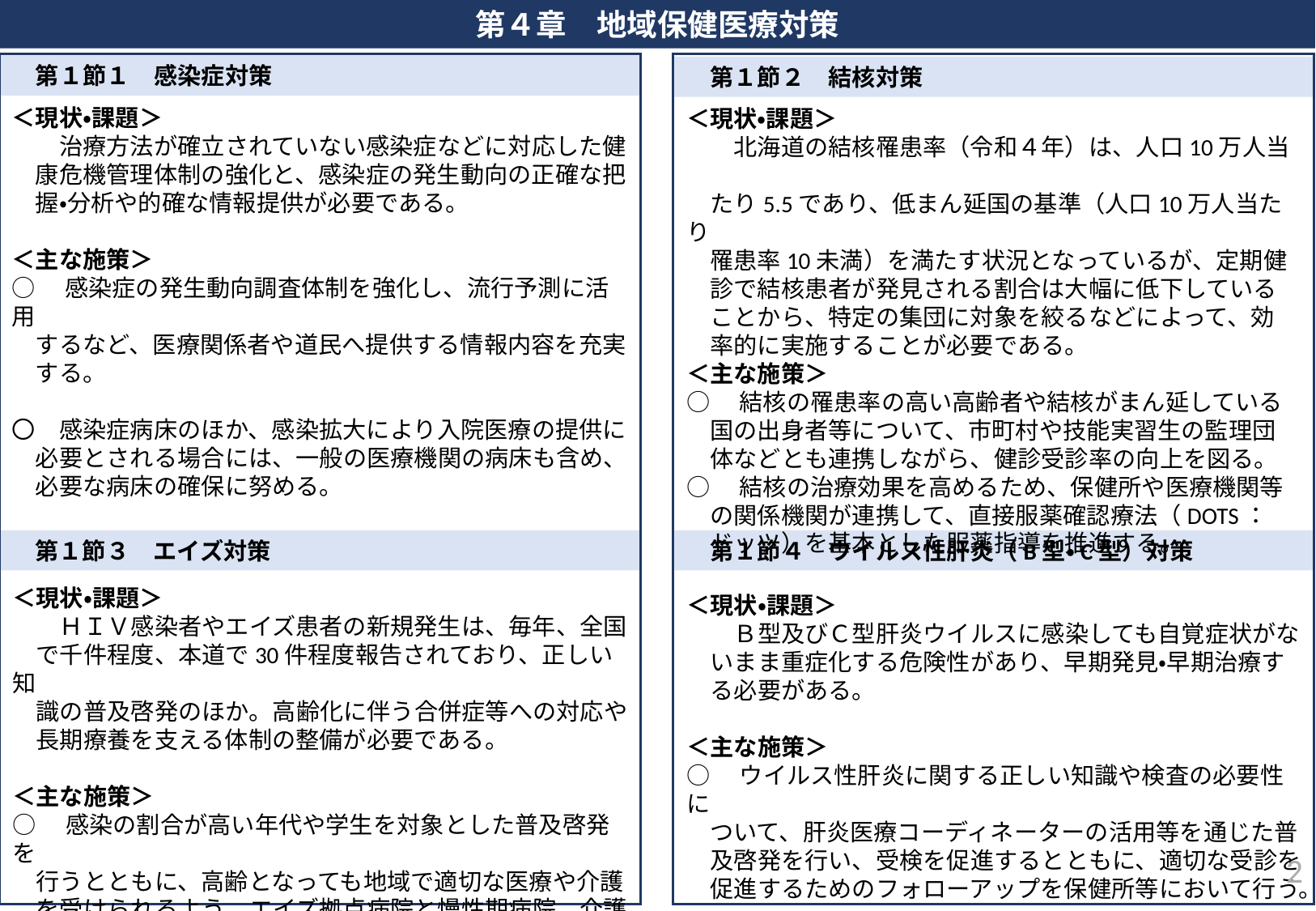

第４章　地域保健医療対策

　第１節１　感染症対策
　第１節２　結核対策
＜現状・課題＞
　　治療方法が確立されていない感染症などに対応した健
　康危機管理体制の強化と、感染症の発生動向の正確な把
　握・分析や的確な情報提供が必要である。

＜主な施策＞
○　感染症の発生動向調査体制を強化し、流行予測に活用
　するなど、医療関係者や道民へ提供する情報内容を充実
　する。

〇　感染症病床のほか、感染拡大により入院医療の提供に
　必要とされる場合には、一般の医療機関の病床も含め、
　必要な病床の確保に努める。
＜現状・課題＞
　　北海道の結核罹患率（令和４年）は、人口10万人当
　たり5.5であり、低まん延国の基準（人口10万人当たり
　罹患率10未満）を満たす状況となっているが、定期健
　診で結核患者が発見される割合は大幅に低下している
　ことから、特定の集団に対象を絞るなどによって、効
　率的に実施することが必要である。
＜主な施策＞
○　結核の罹患率の高い高齢者や結核がまん延している
　国の出身者等について、市町村や技能実習生の監理団
　体などとも連携しながら、健診受診率の向上を図る。
○　結核の治療効果を高めるため、保健所や医療機関等
　の関係機関が連携して、直接服薬確認療法（DOTS：
　ドッツ）を基本とした服薬指導を推進する。
　第１節３　エイズ対策
　第１節４　ウイルス性肝炎（B型・C型）対策
＜現状・課題＞
　　ＨＩＶ感染者やエイズ患者の新規発生は、毎年、全国
　で千件程度、本道で30件程度報告されており、正しい知
　識の普及啓発のほか。高齢化に伴う合併症等への対応や
　長期療養を支える体制の整備が必要である。

＜主な施策＞
○　感染の割合が高い年代や学生を対象とした普及啓発を
　行うとともに、高齢となっても地域で適切な医療や介護
　を受けられるよう、エイズ拠点病院と慢性期病院、介護
　サービス事業所等との連携体制の構築に努める。
＜現状・課題＞
　　Ｂ型及びＣ型肝炎ウイルスに感染しても自覚症状がな
　いまま重症化する危険性があり、早期発見・早期治療す
　る必要がある。

＜主な施策＞
○　ウイルス性肝炎に関する正しい知識や検査の必要性に
　ついて、肝炎医療コーディネーターの活用等を通じた普
　及啓発を行い、受検を促進するとともに、適切な受診を
　促進するためのフォローアップを保健所等において行う。

2